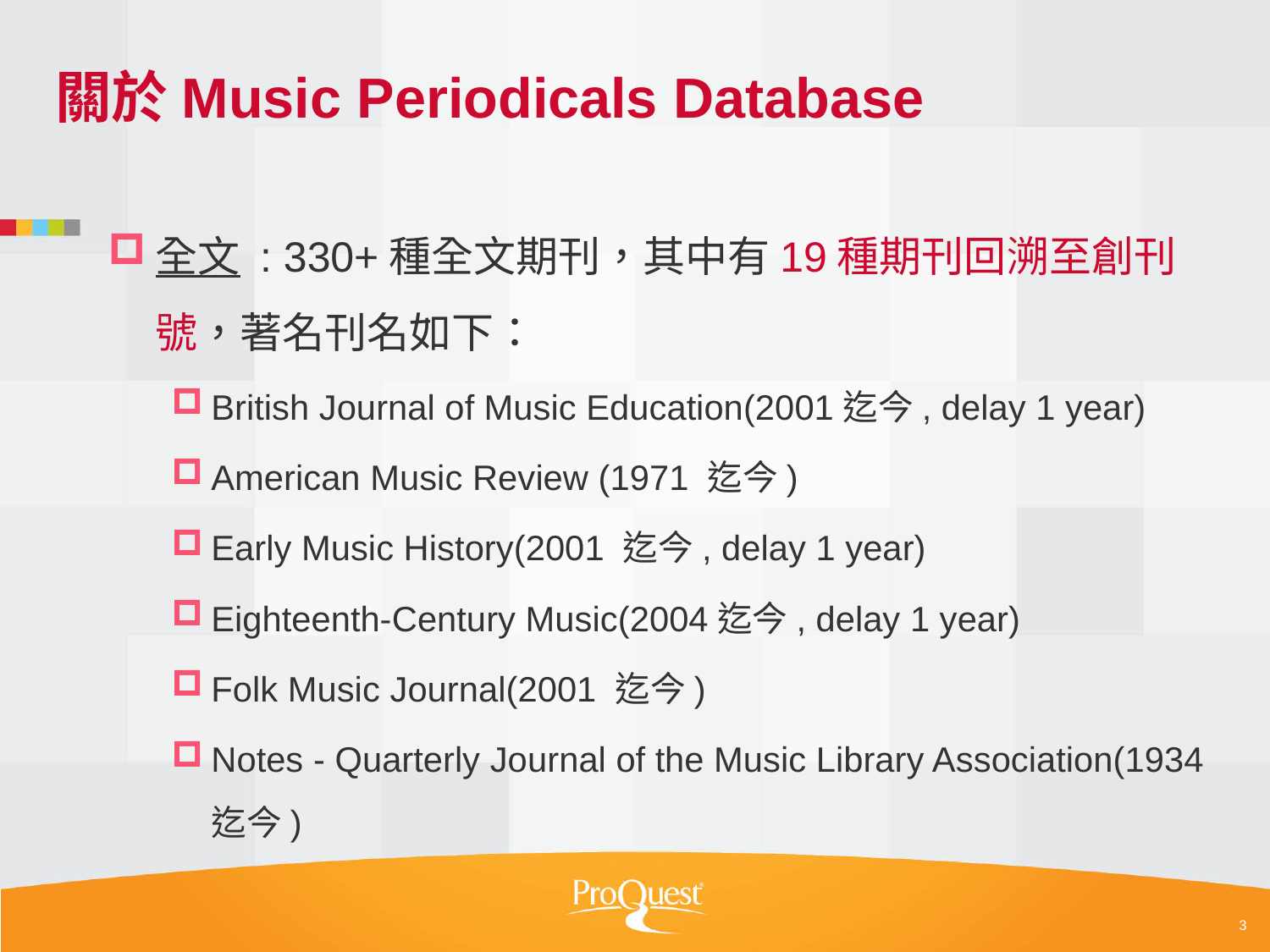

# 關於Music Periodicals Database
全文 : 330+種全文期刊，其中有19種期刊回溯至創刊號，著名刊名如下：
British Journal of Music Education(2001迄今, delay 1 year)
American Music Review (1971 迄今)
Early Music History(2001 迄今, delay 1 year)
Eighteenth-Century Music(2004迄今, delay 1 year)
Folk Music Journal(2001 迄今)
Notes - Quarterly Journal of the Music Library Association(1934迄今)

3